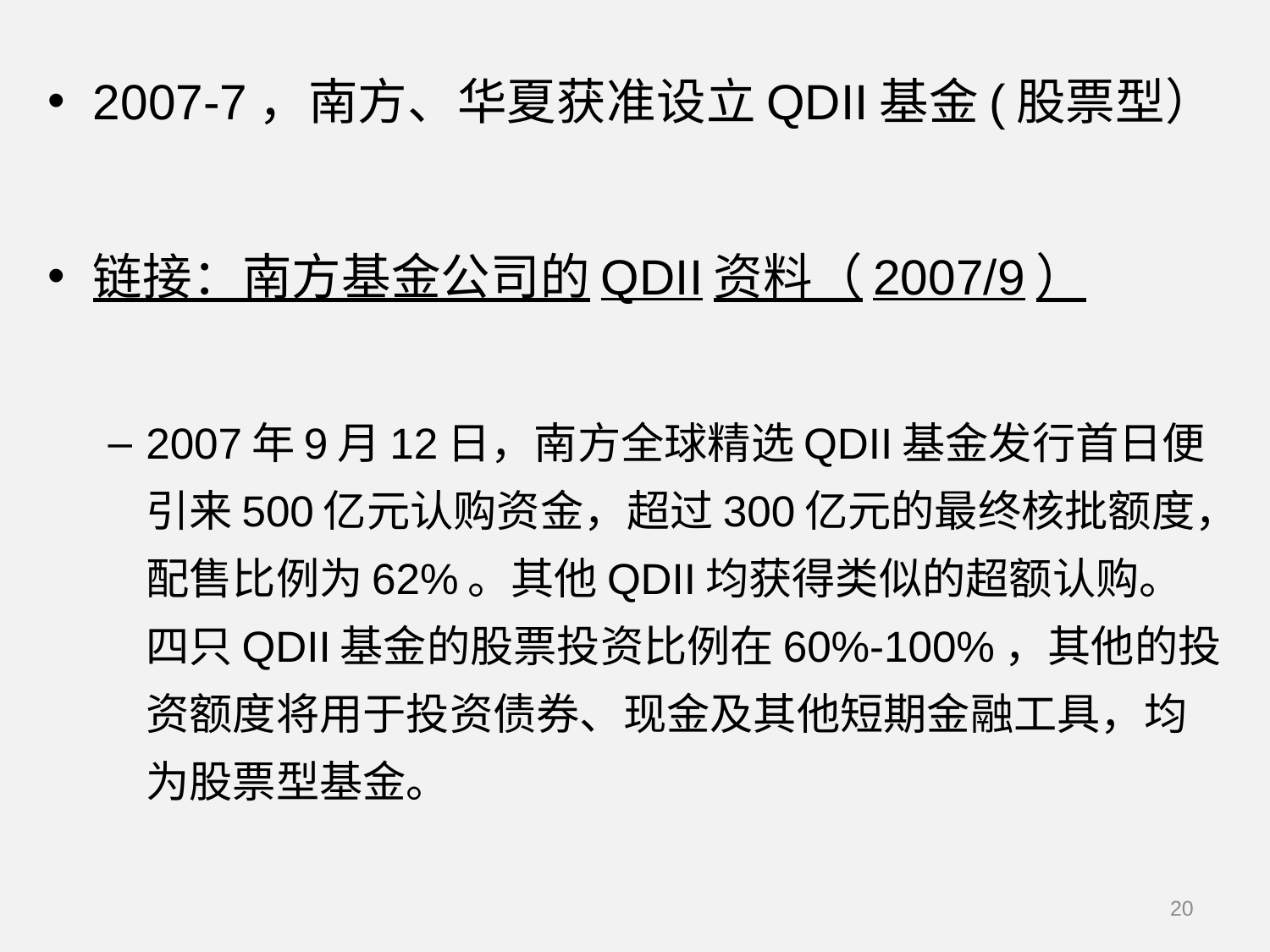

#
2007-7，南方、华夏获准设立QDII基金(股票型）

链接：南方基金公司的QDII资料（2007/9）

2007年9月12日，南方全球精选QDII基金发行首日便引来500亿元认购资金，超过300亿元的最终核批额度，配售比例为62%。其他QDII均获得类似的超额认购。四只QDII基金的股票投资比例在60%-100%，其他的投资额度将用于投资债券、现金及其他短期金融工具，均为股票型基金。

20